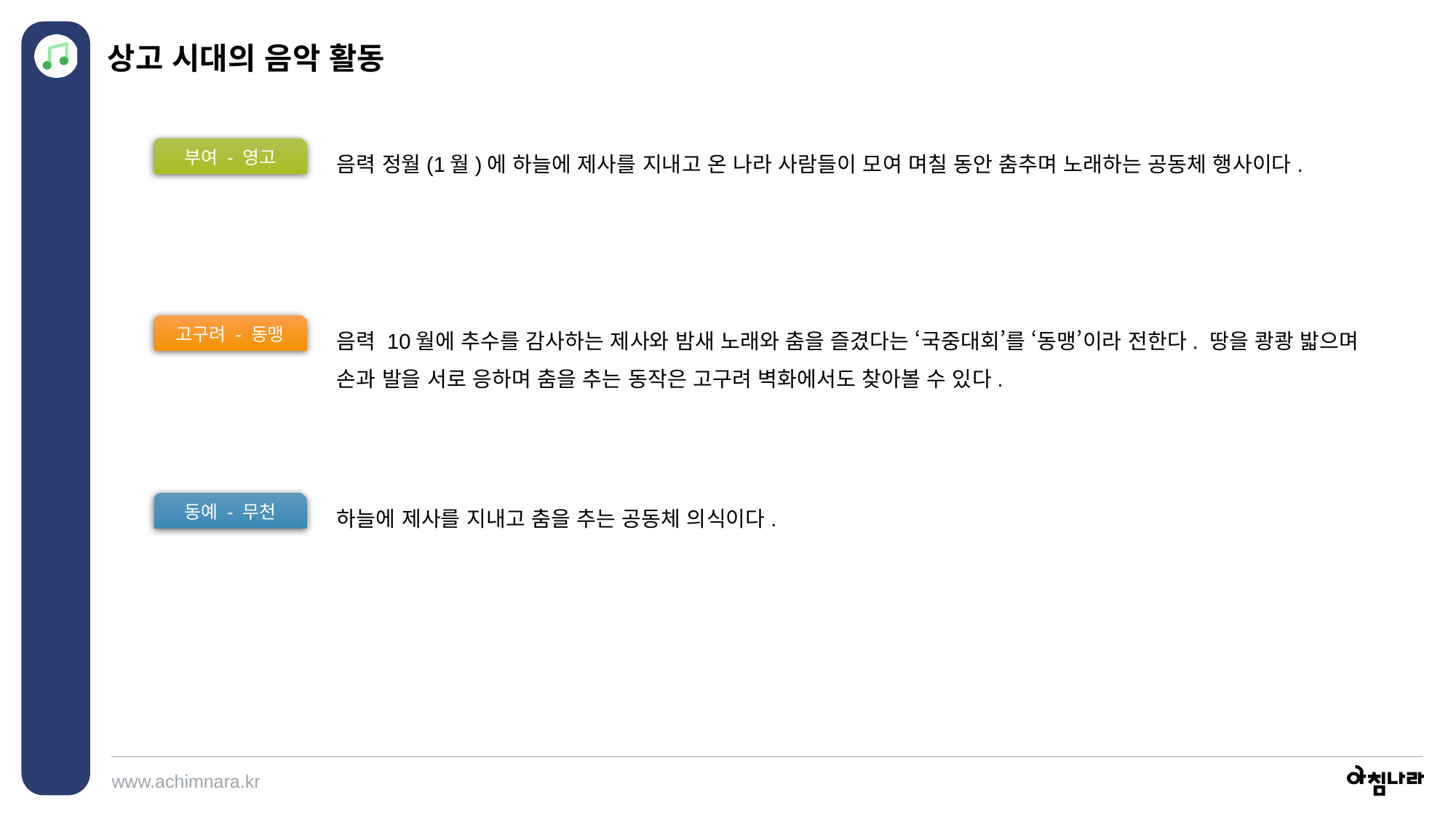

상고 시대의 음악 활동
부여 - 영고
음력 정월(1월)에 하늘에 제사를 지내고 온 나라 사람들이 모여 며칠 동안 춤추며 노래하는 공동체 행사이다.
고구려 - 동맹
음력 10월에 추수를 감사하는 제사와 밤새 노래와 춤을 즐겼다는 ‘국중대회’를 ‘동맹’이라 전한다. 땅을 쾅쾅 밟으며 손과 발을 서로 응하며 춤을 추는 동작은 고구려 벽화에서도 찾아볼 수 있다.
동예 - 무천
하늘에 제사를 지내고 춤을 추는 공동체 의식이다.